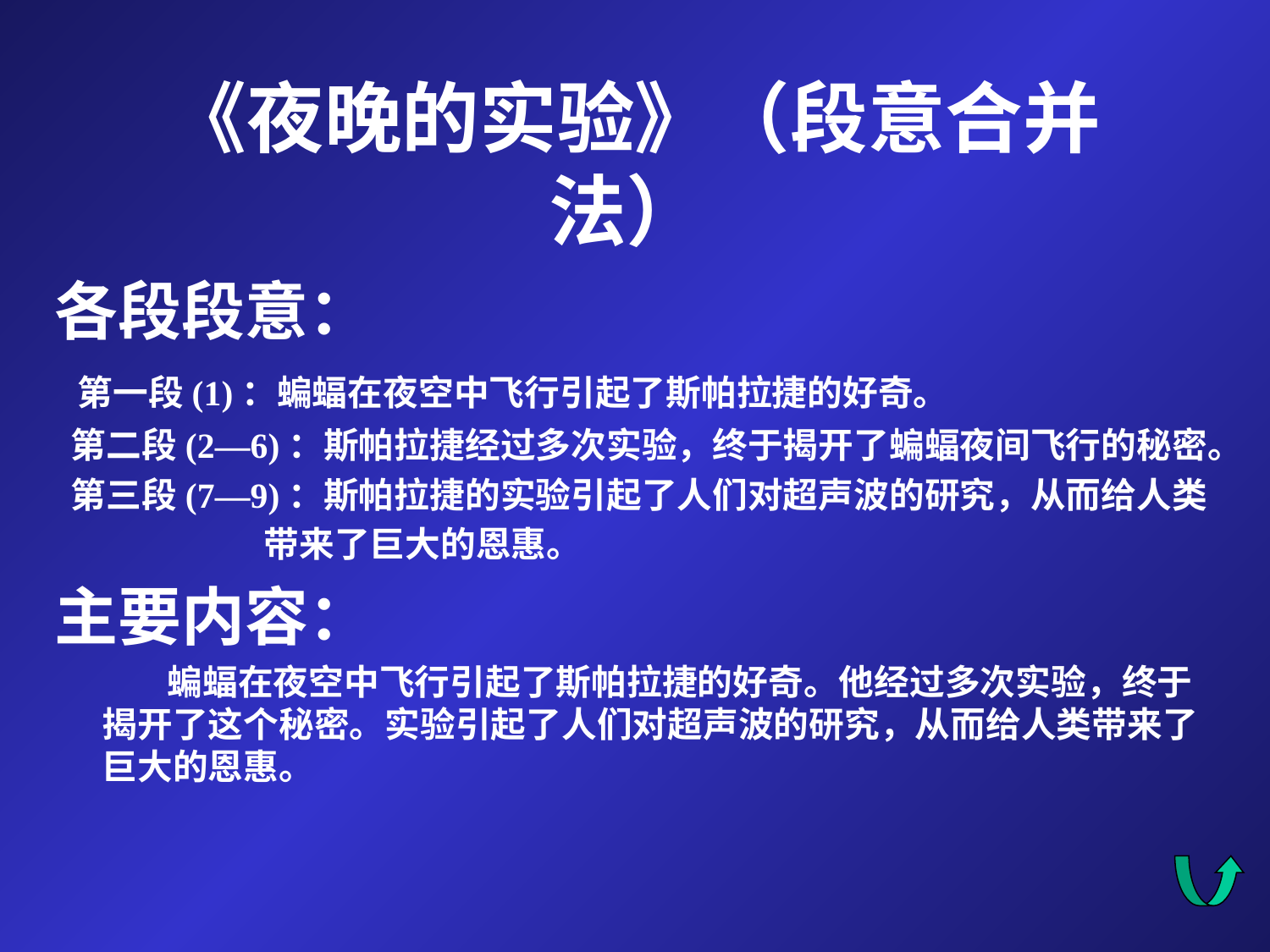

# 《夜晚的实验》（段意合并法）
各段段意：
 第一段(1)：蝙蝠在夜空中飞行引起了斯帕拉捷的好奇。
 第二段(2—6)：斯帕拉捷经过多次实验，终于揭开了蝙蝠夜间飞行的秘密。
 第三段(7—9)：斯帕拉捷的实验引起了人们对超声波的研究，从而给人类
                         带来了巨大的恩惠。
主要内容：
             蝙蝠在夜空中飞行引起了斯帕拉捷的好奇。他经过多次实验，终于揭开了这个秘密。实验引起了人们对超声波的研究，从而给人类带来了巨大的恩惠。